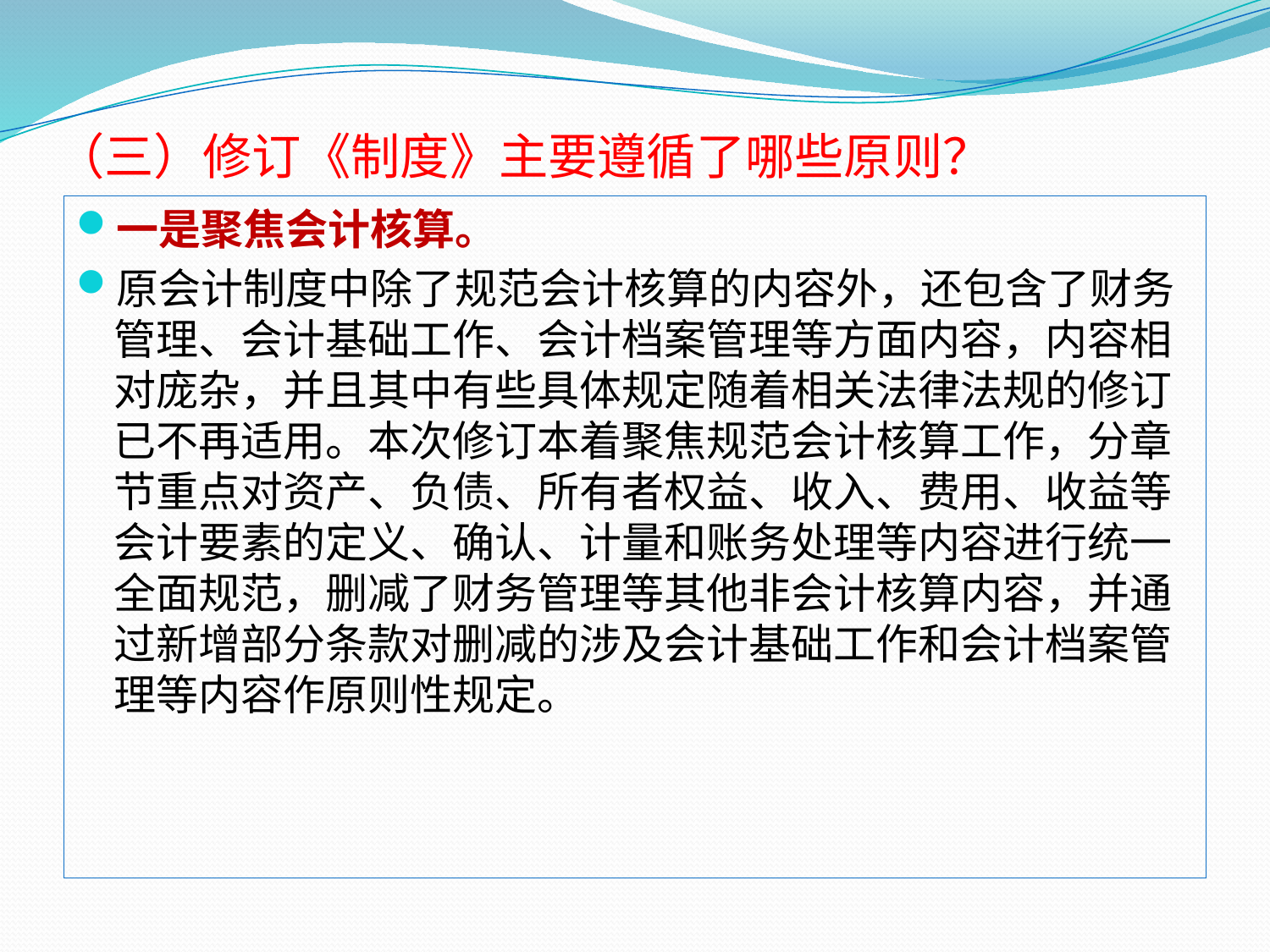

# （三）修订《制度》主要遵循了哪些原则？
一是聚焦会计核算。
原会计制度中除了规范会计核算的内容外，还包含了财务管理、会计基础工作、会计档案管理等方面内容，内容相对庞杂，并且其中有些具体规定随着相关法律法规的修订已不再适用。本次修订本着聚焦规范会计核算工作，分章节重点对资产、负债、所有者权益、收入、费用、收益等会计要素的定义、确认、计量和账务处理等内容进行统一全面规范，删减了财务管理等其他非会计核算内容，并通过新增部分条款对删减的涉及会计基础工作和会计档案管理等内容作原则性规定。